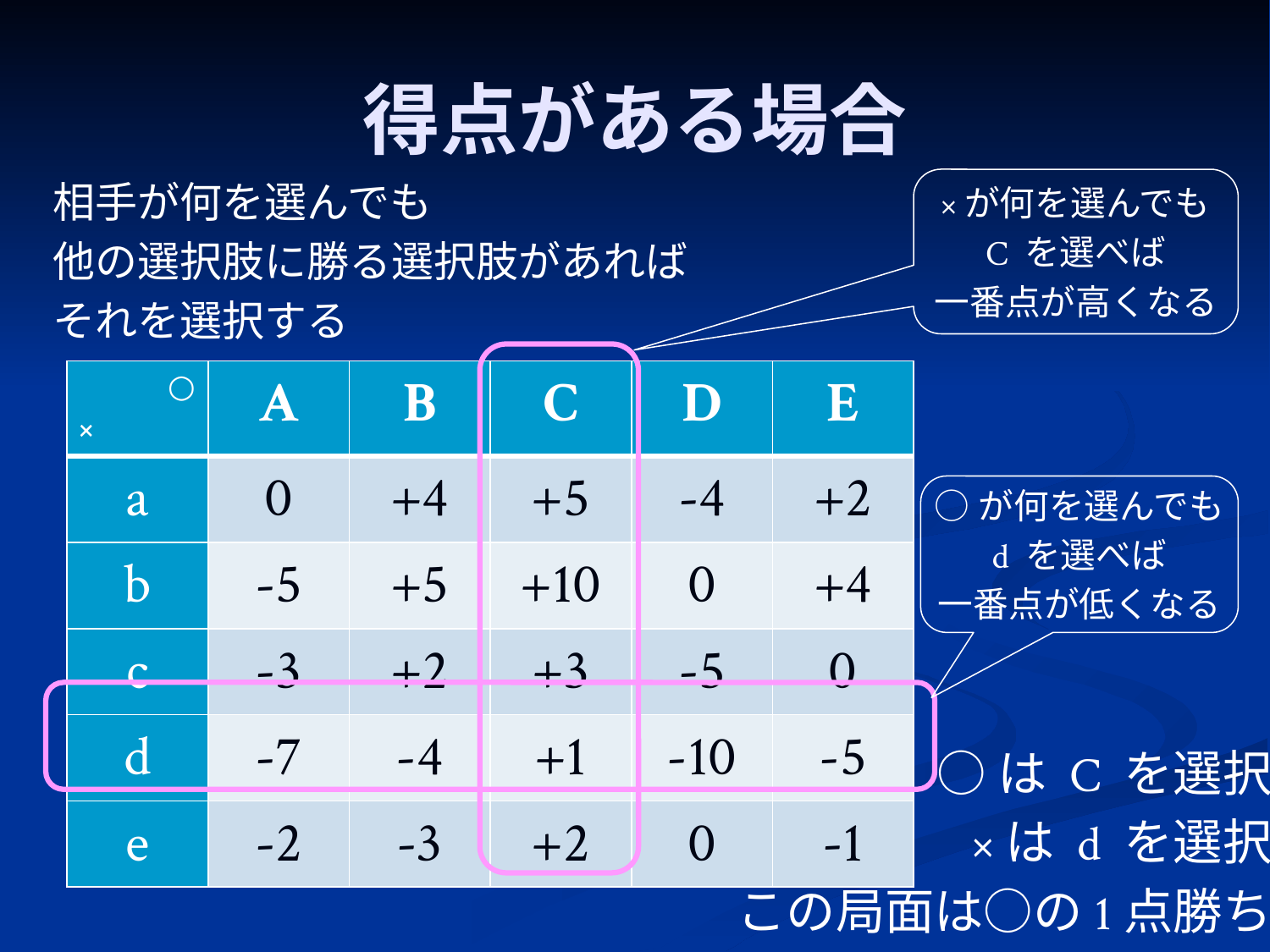

# 得点がある場合
相手が何を選んでも
他の選択肢に勝る選択肢があれば
それを選択する
×が何を選んでも
C を選べば
一番点が高くなる

| ○ × | A | B | C | D | E |
| --- | --- | --- | --- | --- | --- |
| a | 0 | +4 | +5 | -4 | +2 |
| b | -5 | +5 | +10 | 0 | +4 |
| c | -3 | +2 | +3 | -5 | 0 |
| d | -7 | -4 | +1 | -10 | -5 |
| e | -2 | -3 | +2 | 0 | -1 |
○が何を選んでも
d を選べば
一番点が低くなる

○は C を選択
×は d を選択
この局面は○の1点勝ち